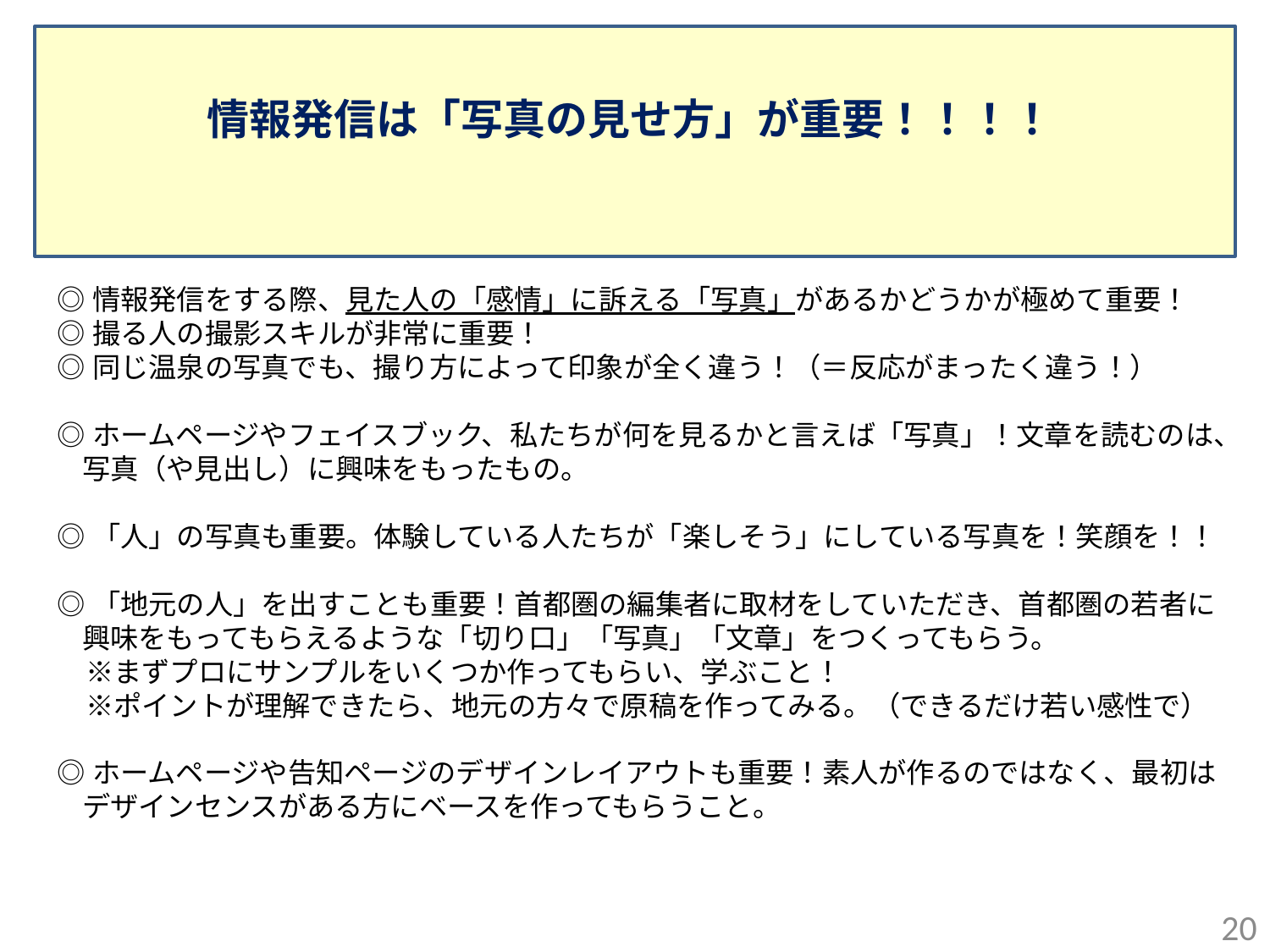

情報発信は「写真の見せ方」が重要！！！！
◎情報発信をする際、見た人の「感情」に訴える「写真」があるかどうかが極めて重要！
◎撮る人の撮影スキルが非常に重要！
◎同じ温泉の写真でも、撮り方によって印象が全く違う！（＝反応がまったく違う！）

◎ホームページやフェイスブック、私たちが何を見るかと言えば「写真」！文章を読むのは、写真（や見出し）に興味をもったもの。

◎「人」の写真も重要。体験している人たちが「楽しそう」にしている写真を！笑顔を！！

◎「地元の人」を出すことも重要！首都圏の編集者に取材をしていただき、首都圏の若者に興味をもってもらえるような「切り口」「写真」「文章」をつくってもらう。
　※まずプロにサンプルをいくつか作ってもらい、学ぶこと！
　※ポイントが理解できたら、地元の方々で原稿を作ってみる。（できるだけ若い感性で）

◎ホームページや告知ページのデザインレイアウトも重要！素人が作るのではなく、最初はデザインセンスがある方にベースを作ってもらうこと。

20